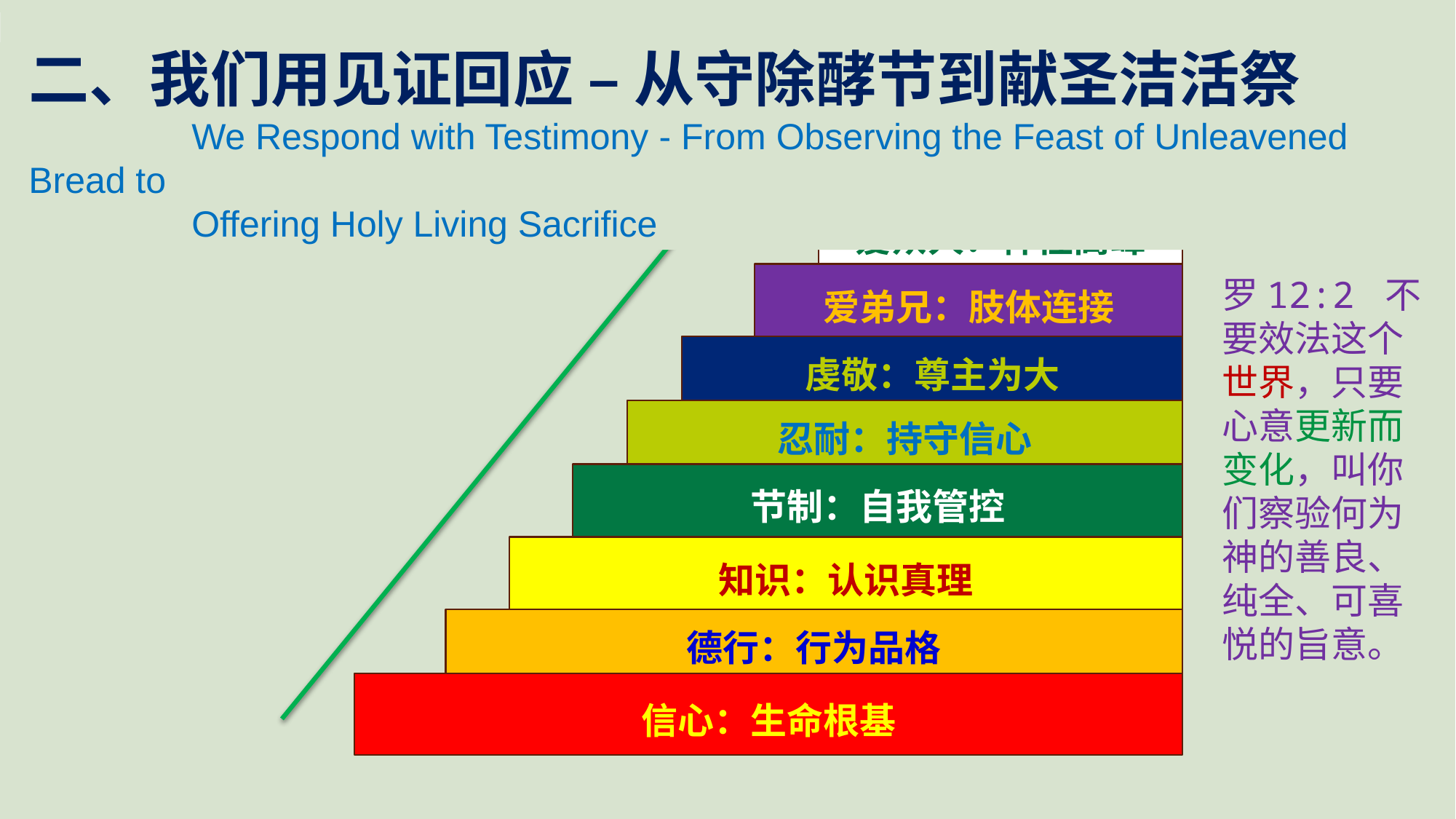

二、生命的成长：生命成长八进阶
               Growth in Life: Eight Stairs of Life Growth
二、我们用见证回应 – 从守除酵节到献圣洁活祭
                We Respond with Testimony - From Observing the Feast of Unleavened Bread to
                Offering Holy Living Sacrifice

爱众人：神性高峰

爱弟兄：肢体连接

罗12:2 不要效法这个世界，只要心意更新而变化，叫你们察验何为神的善良、纯全、可喜悦的旨意。

虔敬：尊主为大

忍耐：持守信心

节制：自我管控

知识：认识真理

德行：行为品格

信心：生命根基